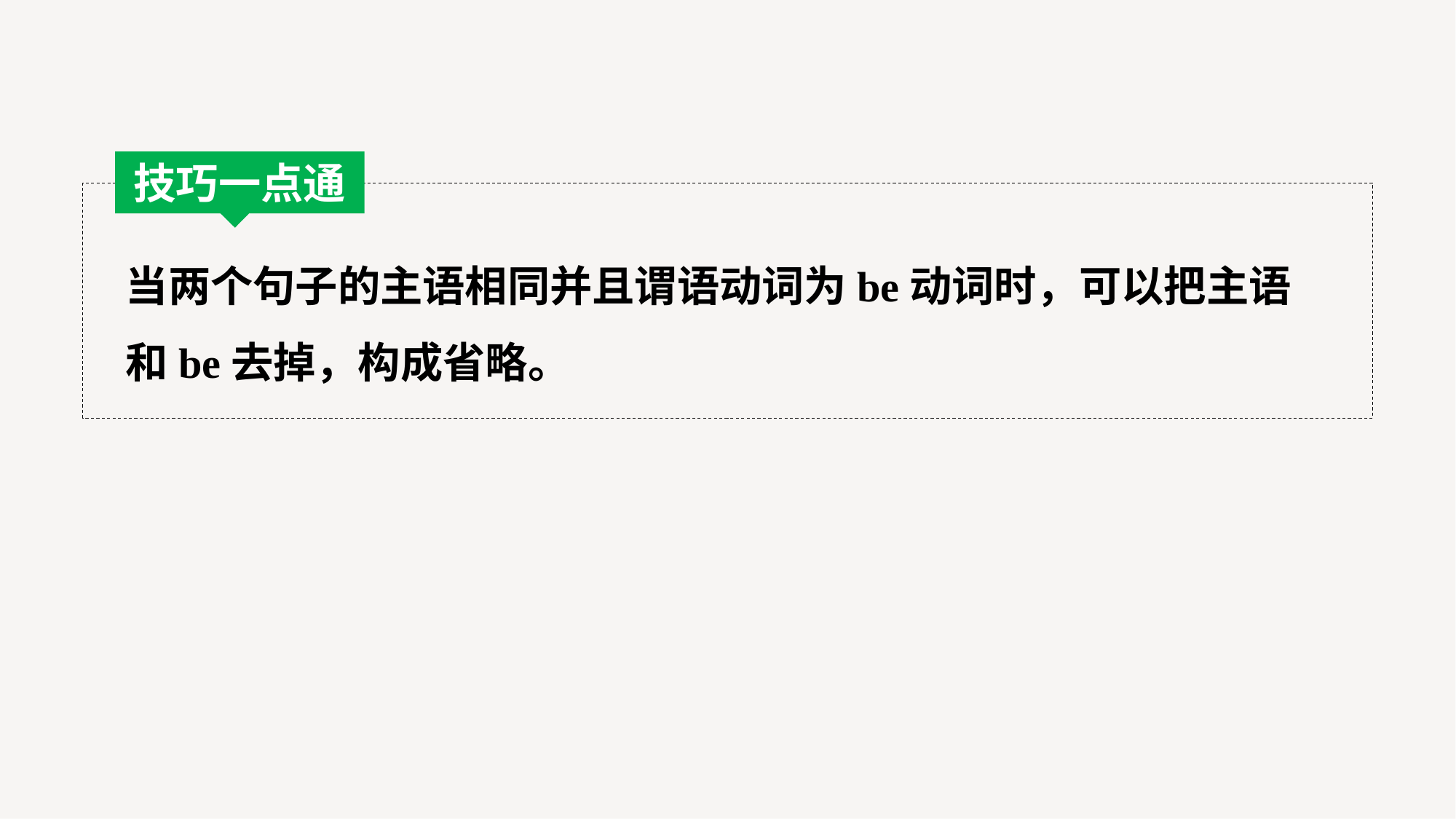

技巧一点通

当两个句子的主语相同并且谓语动词为be动词时，可以把主语和be去掉，构成省略。